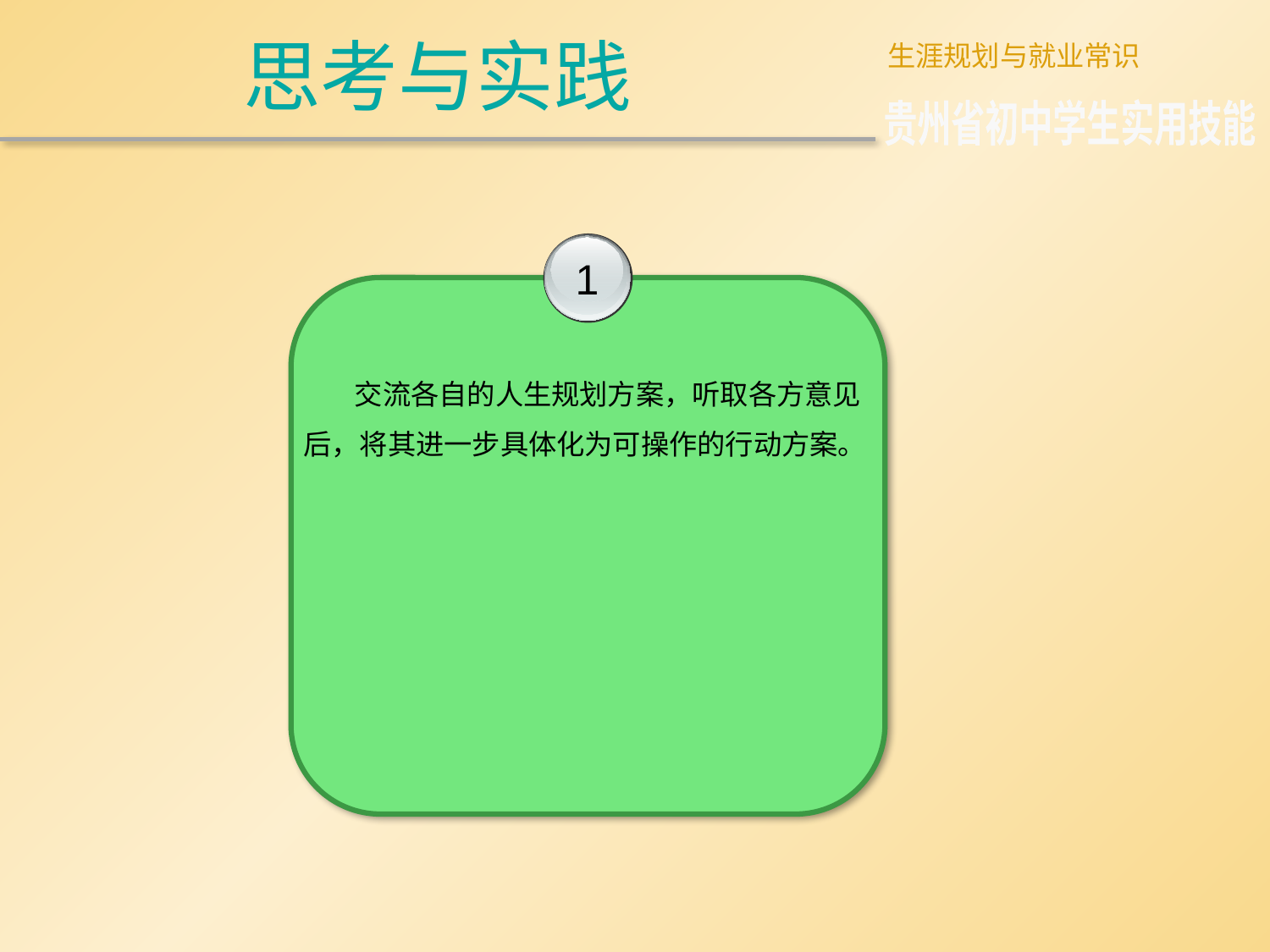

思考与实践
生涯规划与就业常识
贵州省初中学生实用技能

1

       交流各自的人生规划方案，听取各方意见后，将其进一步具体化为可操作的行动方案。